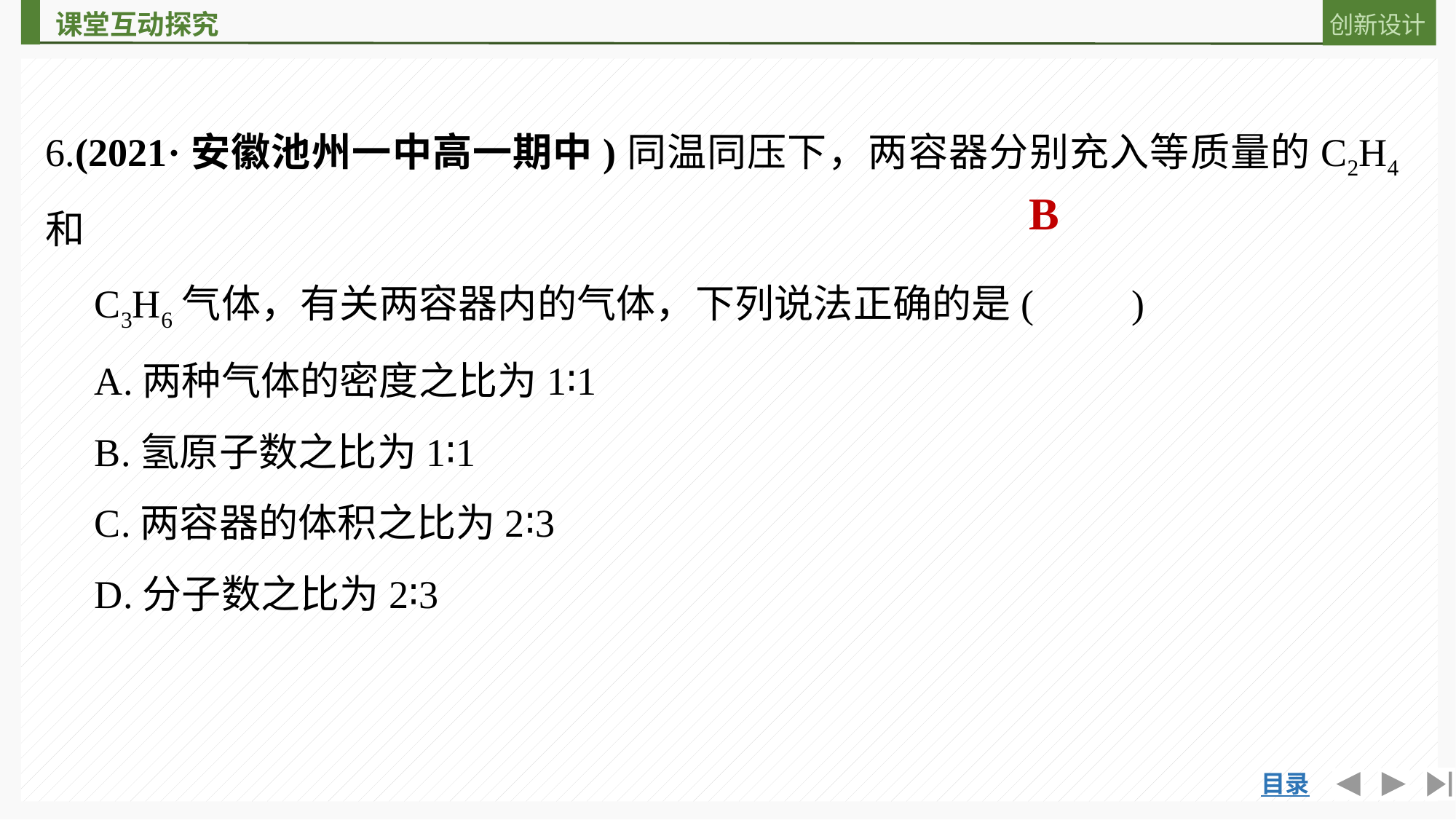

6.(2021·安徽池州一中高一期中)同温同压下，两容器分别充入等质量的C2H4和
　C3H6气体，有关两容器内的气体，下列说法正确的是(　　)
　A.两种气体的密度之比为1∶1
　B.氢原子数之比为1∶1
　C.两容器的体积之比为2∶3
　D.分子数之比为2∶3
B